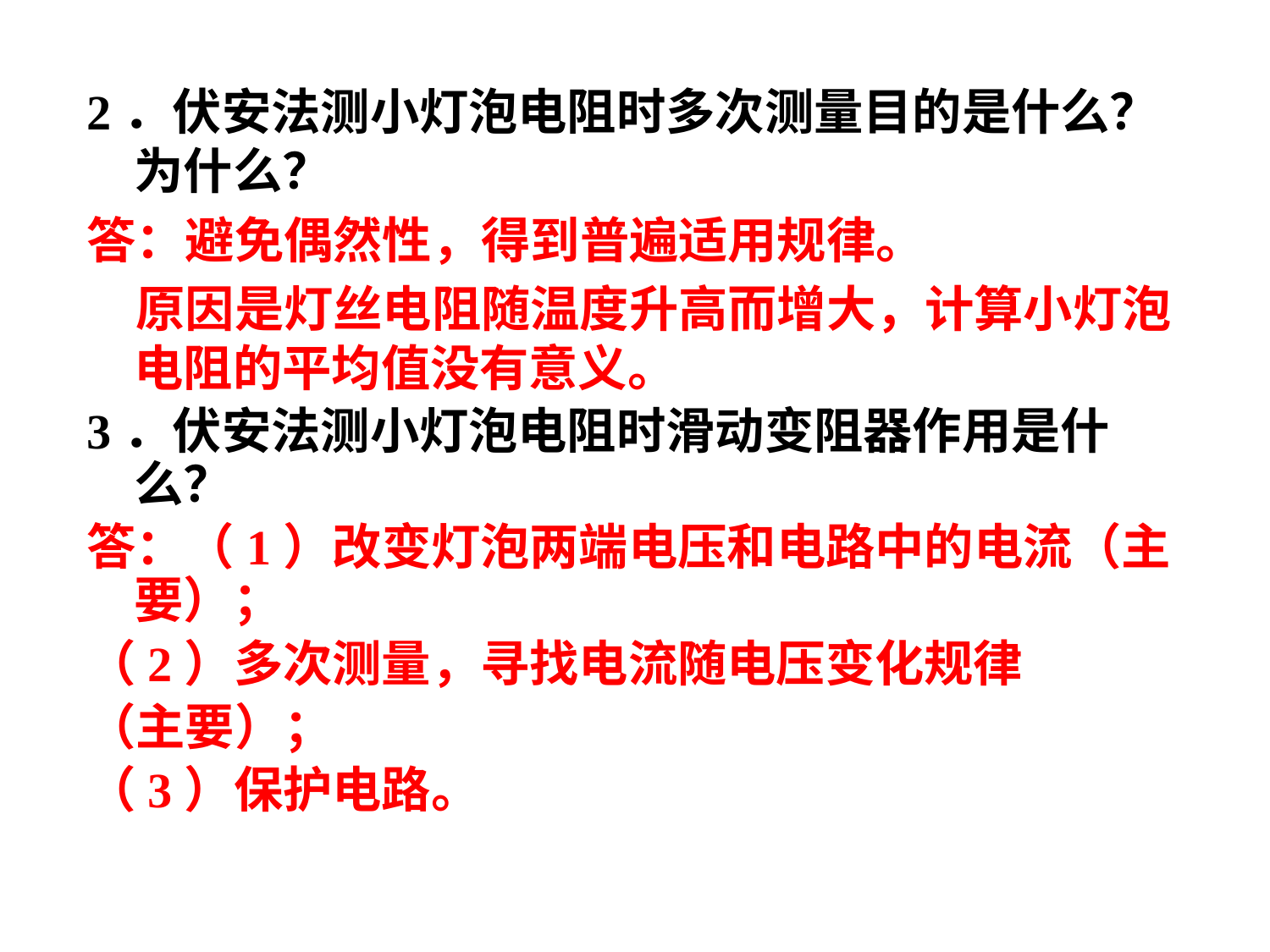

2．伏安法测小灯泡电阻时多次测量目的是什么？为什么？
答：避免偶然性，得到普遍适用规律。
原因是灯丝电阻随温度升高而增大，计算小灯泡电阻的平均值没有意义。
3．伏安法测小灯泡电阻时滑动变阻器作用是什么？
答：（1）改变灯泡两端电压和电路中的电流（主要）；
（2）多次测量，寻找电流随电压变化规律
（主要）；
（3）保护电路。